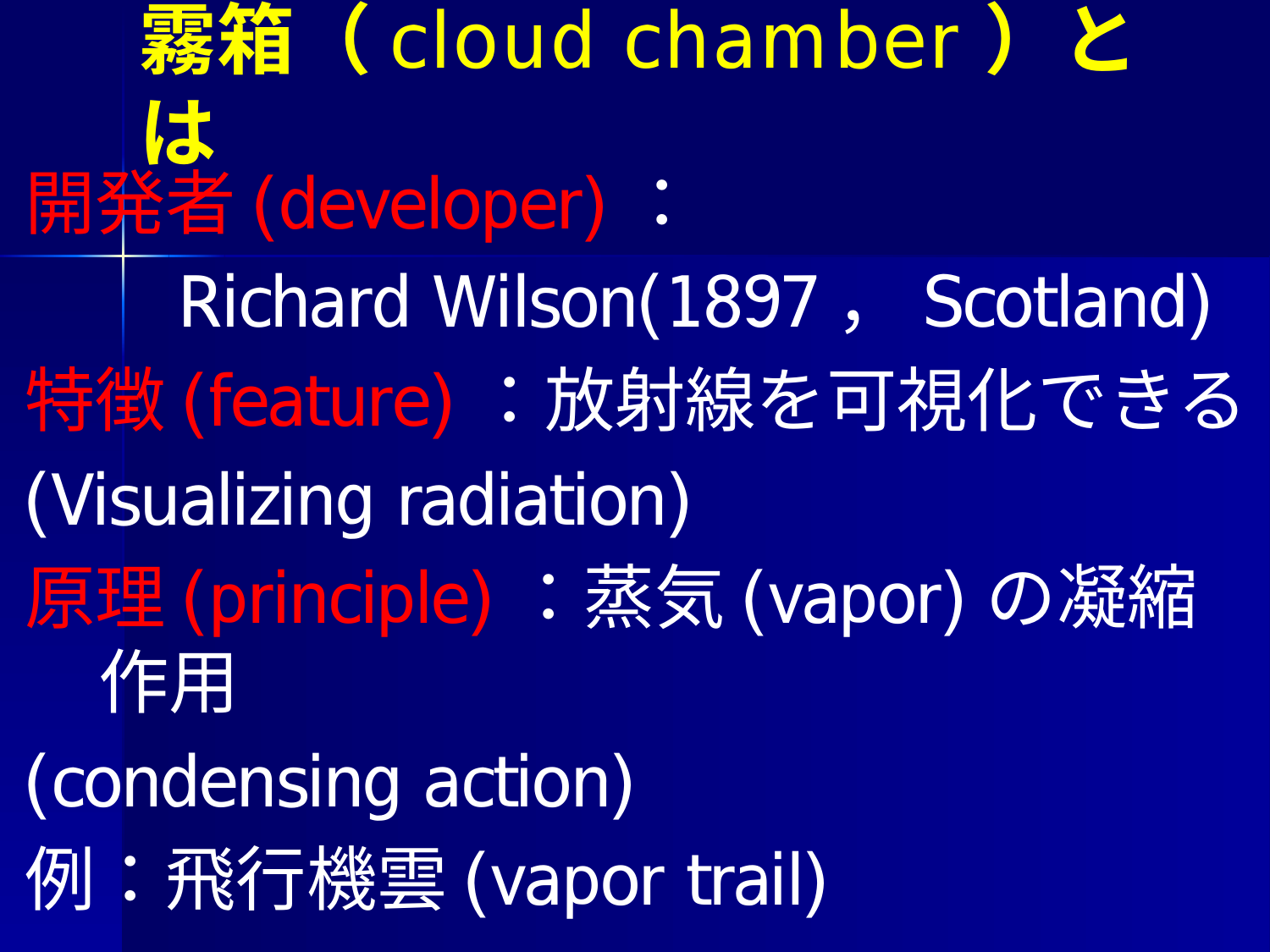

# 霧箱（cloud chamber）とは
開発者(developer)：
       Richard Wilson(1897，Scotland)
特徴(feature)：放射線を可視化できる
(Visualizing radiation)
原理(principle)：蒸気(vapor)の凝縮作用
(condensing action)
例：飛行機雲(vapor trail)